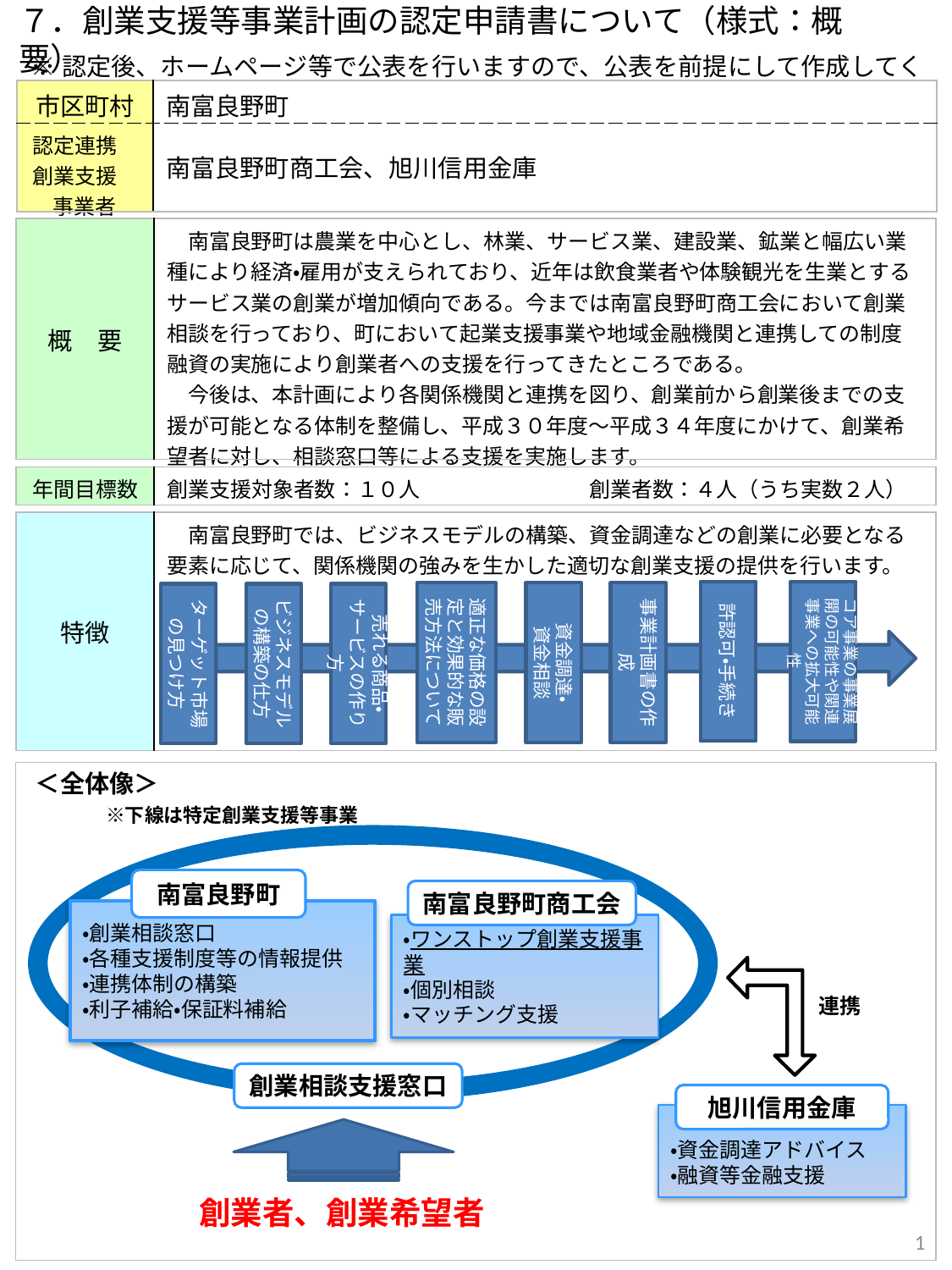

７．創業支援等事業計画の認定申請書について（様式：概要）
※認定後、ホームページ等で公表を行いますので、公表を前提にして作成してください。
| 市区町村 | 南富良野町 |
| --- | --- |
| 認定連携　創業支援　事業者 | 南富良野町商工会、旭川信用金庫 |
| 概　要 | 南富良野町は農業を中心とし、林業、サービス業、建設業、鉱業と幅広い業種により経済・雇用が支えられており、近年は飲食業者や体験観光を生業とするサービス業の創業が増加傾向である。今までは南富良野町商工会において創業相談を行っており、町において起業支援事業や地域金融機関と連携しての制度融資の実施により創業者への支援を行ってきたところである。 　今後は、本計画により各関係機関と連携を図り、創業前から創業後までの支援が可能となる体制を整備し、平成３０年度～平成３４年度にかけて、創業希望者に対し、相談窓口等による支援を実施します。 |
| --- | --- |
| 年間目標数 | 創業支援対象者数：１０人　　　　　　　　創業者数：４人（うち実数２人） |
| --- | --- |
| 特徴 | 南富良野町では、ビジネスモデルの構築、資金調達などの創業に必要となる要素に応じて、関係機関の強みを生かした適切な創業支援の提供を行います。 |
| --- | --- |
許認可・手続き
コア事業の事業展開の可能性や関連事業への拡大可能性
資金調達・
資金相談
事業計画書の作成
適正な価格の設定と効果的な販売方法について
売れる商品・
サービスの作り方
ターゲット市場の見つけ方
ビジネスモデルの構築の仕方

    ＜全体像＞
　　　　※下線は特定創業支援等事業
|  |
| --- |

南富良野町
南富良野町商工会
・創業相談窓口
・各種支援制度等の情報提供
・連携体制の構築
・利子補給・保証料補給
・ワンストップ創業支援事業
・個別相談
・マッチング支援

連携

創業相談支援窓口
旭川信用金庫

・資金調達アドバイス
・融資等金融支援
創業者、創業希望者
1